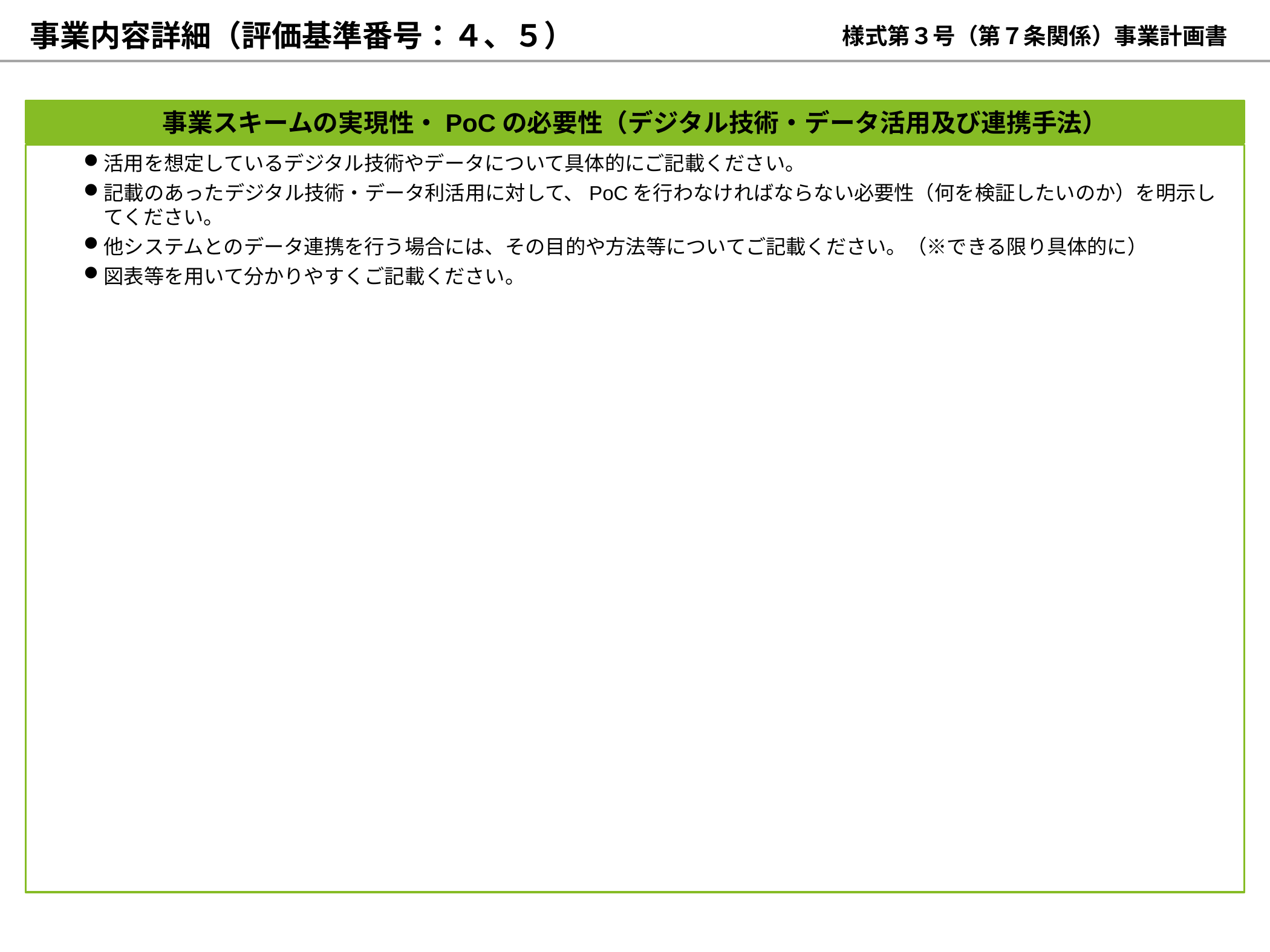

事業内容詳細（評価基準番号：４、５）
様式第３号（第７条関係）事業計画書

事業スキームの実現性・PoCの必要性（デジタル技術・データ活用及び連携手法）
活用を想定しているデジタル技術やデータについて具体的にご記載ください。
記載のあったデジタル技術・データ利活用に対して、PoCを行わなければならない必要性（何を検証したいのか）を明示してください。
他システムとのデータ連携を行う場合には、その目的や方法等についてご記載ください。（※できる限り具体的に）
図表等を用いて分かりやすくご記載ください。